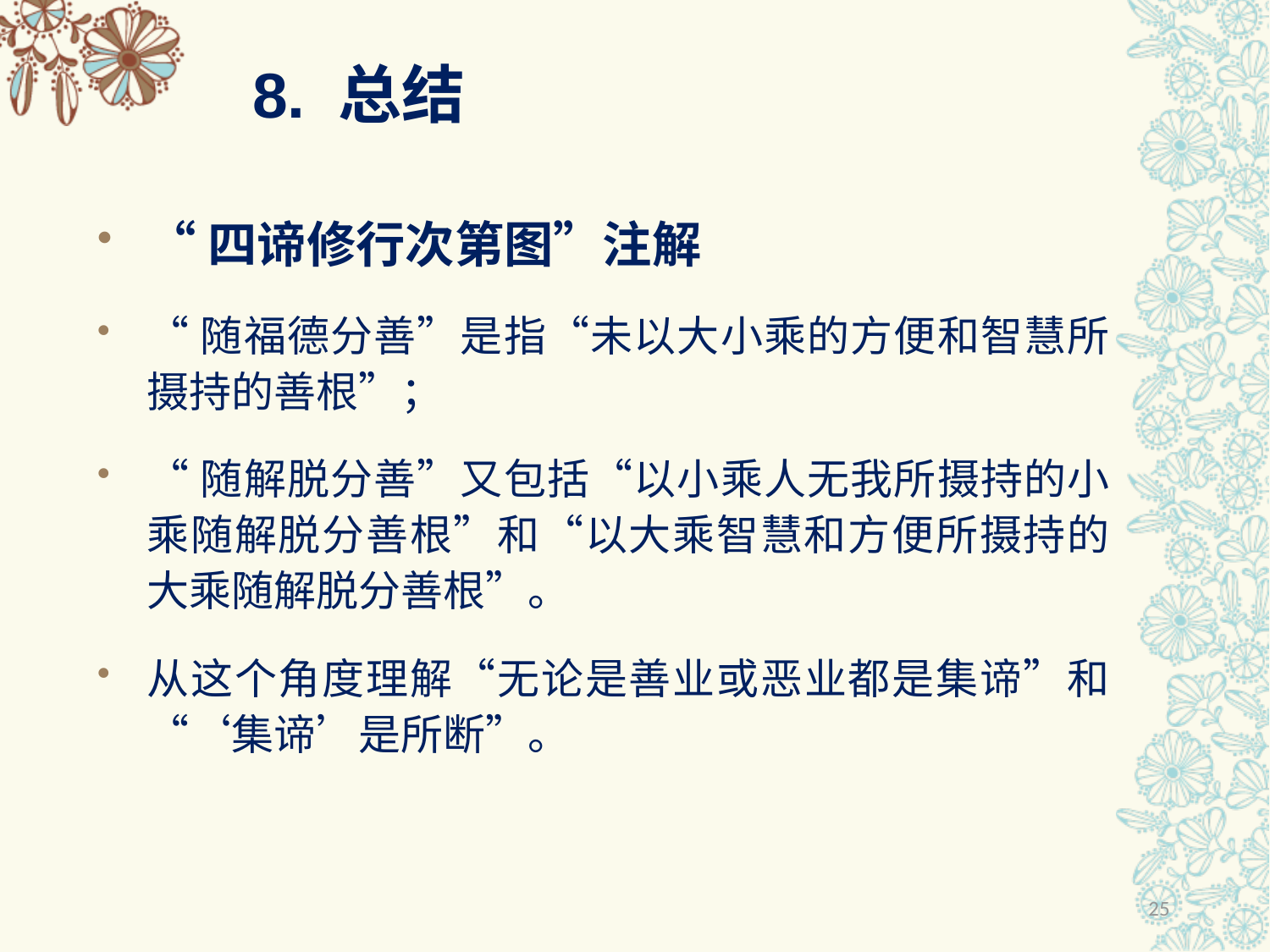

# 8. 总结
“四谛修行次第图”注解
“随福德分善”是指“未以大小乘的方便和智慧所摄持的善根”；
“随解脱分善”又包括“以小乘人无我所摄持的小乘随解脱分善根”和“以大乘智慧和方便所摄持的大乘随解脱分善根”。
从这个角度理解“无论是善业或恶业都是集谛”和“‘集谛’是所断”。
25